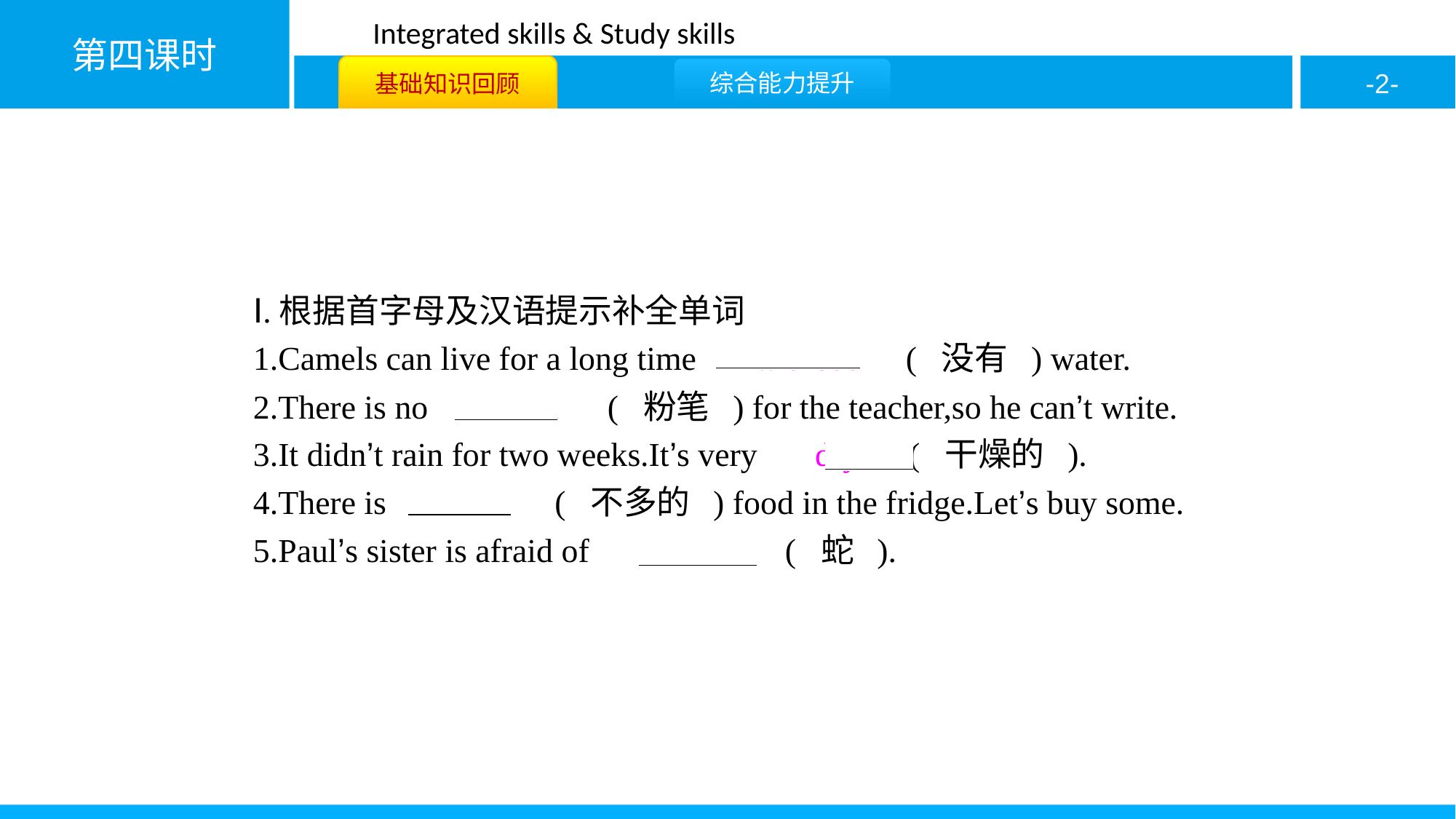

Ⅰ.根据首字母及汉语提示补全单词
1.Camels can live for a long time 　without　(  没有  ) water.
2.There is no 　chalk　(  粉笔  ) for the teacher,so he can’t write.
3.It didn’t rain for two weeks.It’s very 　dry　(  干燥的  ).
4.There is 　little　(  不多的  ) food in the fridge.Let’s buy some.
5.Paul’s sister is afraid of 　snakes　(  蛇  ).